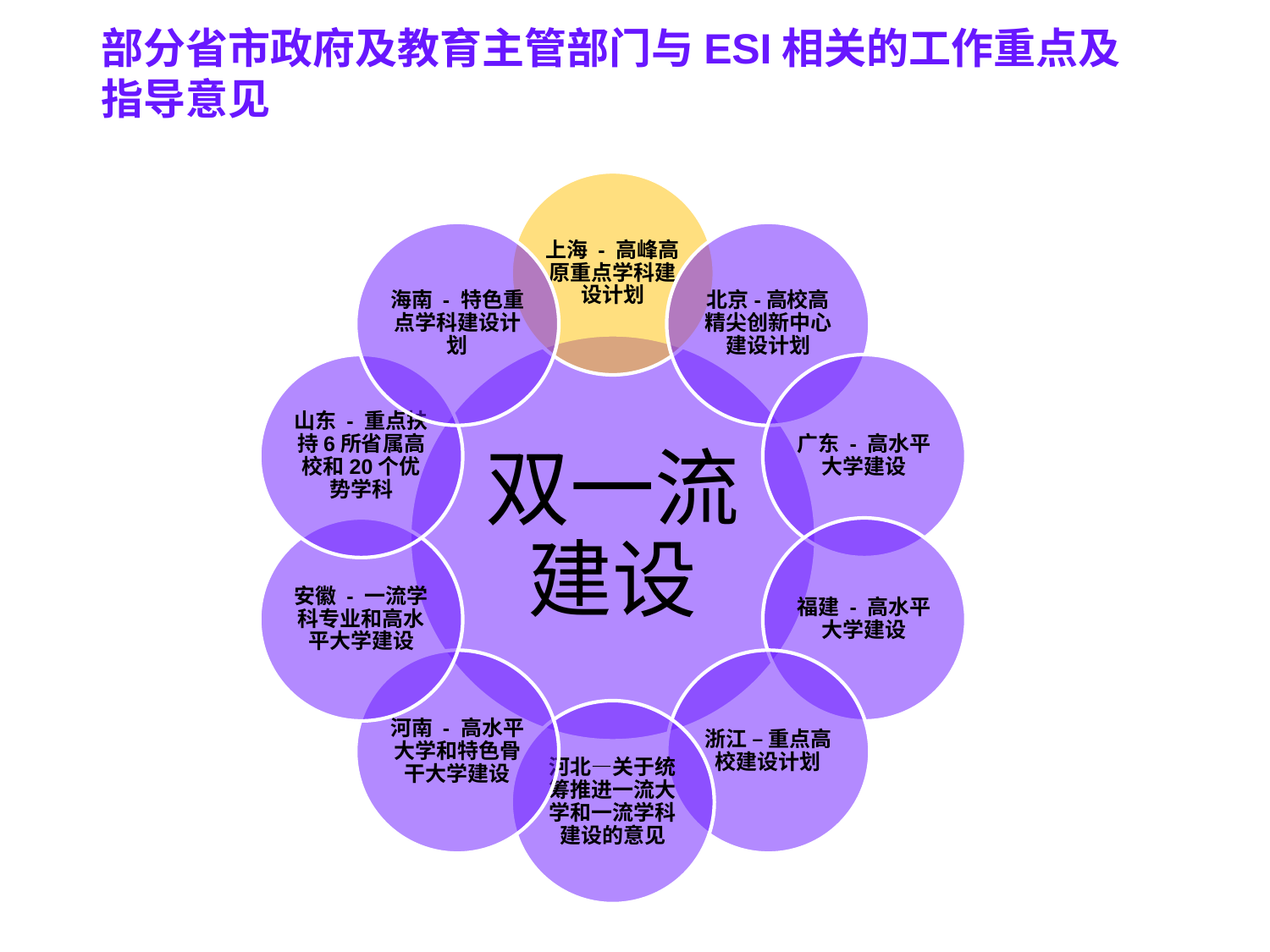

# 部分省市政府及教育主管部门与ESI相关的工作重点及指导意见
双一流建设
上海 - 高峰高原重点学科建设计划
北京-高校高精尖创新中心建设计划
广东 - 高水平大学建设
福建 - 高水平大学建设
浙江 – 重点高校建设计划
河北—关于统筹推进一流大学和一流学科建设的意见
河南 - 高水平大学和特色骨干大学建设
安徽 - 一流学科专业和高水平大学建设
山东 - 重点扶持6所省属高校和20个优势学科
海南 - 特色重点学科建设计划